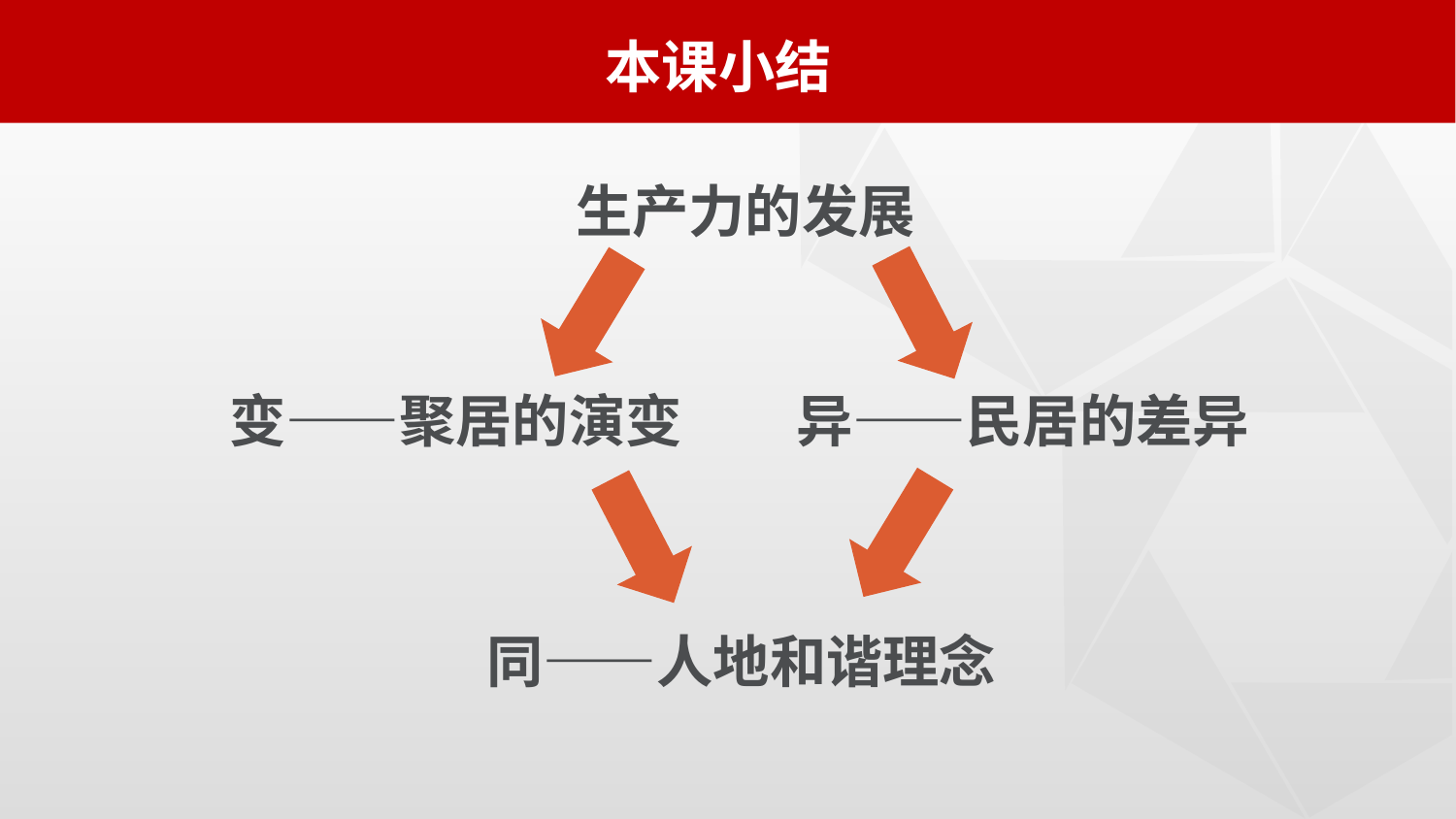

本课小结
#
生产力的发展

异——民居的差异
变——聚居的演变

同——人地和谐理念
29